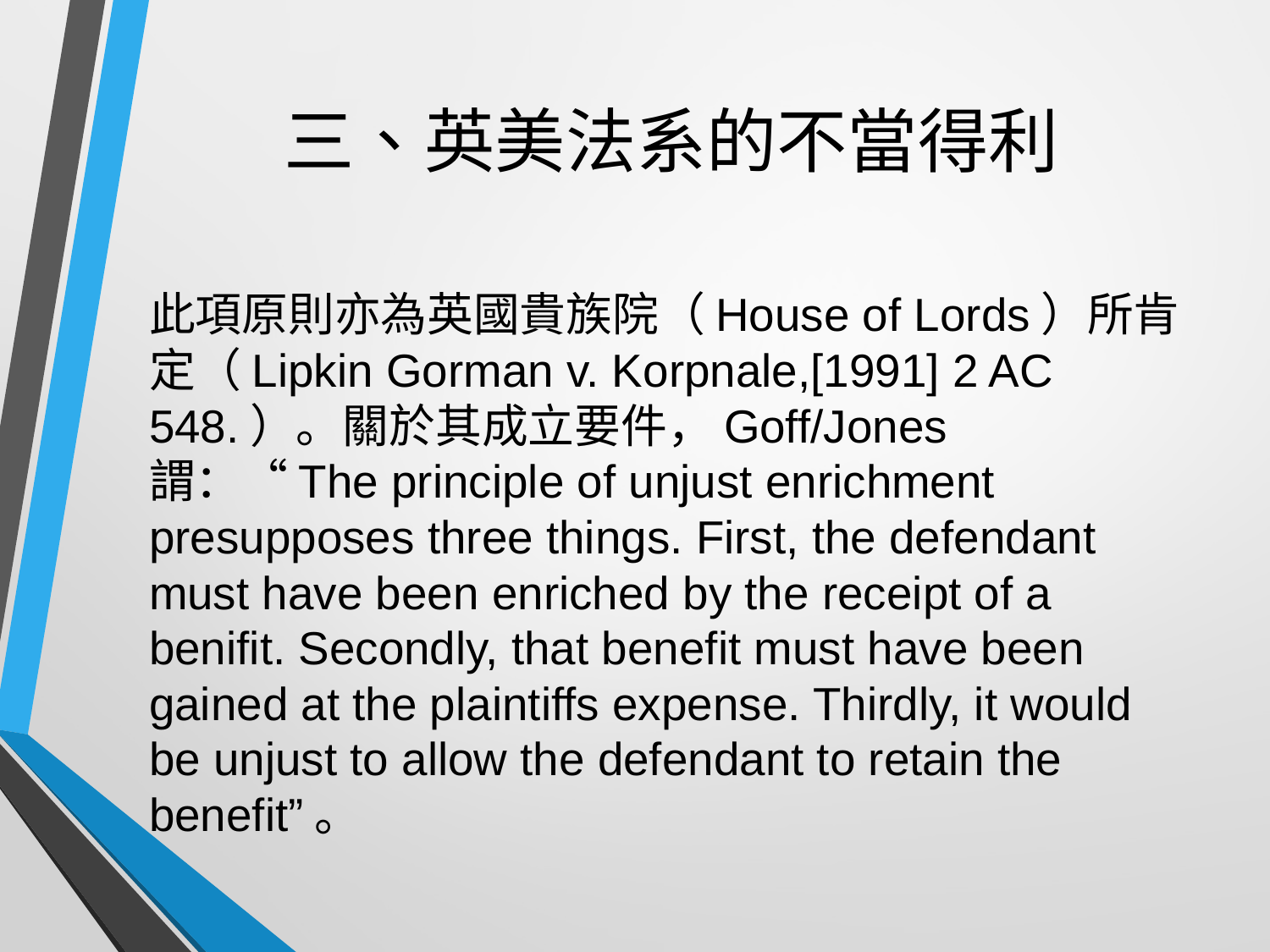

# 三、英美法系的不當得利
此項原則亦為英國貴族院（House of Lords）所肯定（Lipkin Gorman v. Korpnale,[1991] 2 AC 548.）。關於其成立要件，Goff/Jones 謂：“The principle of unjust enrichment presupposes three things. First, the defendant must have been enriched by the receipt of a benifit. Secondly, that benefit must have been gained at the plaintiffs expense. Thirdly, it would be unjust to allow the defendant to retain the benefit”。